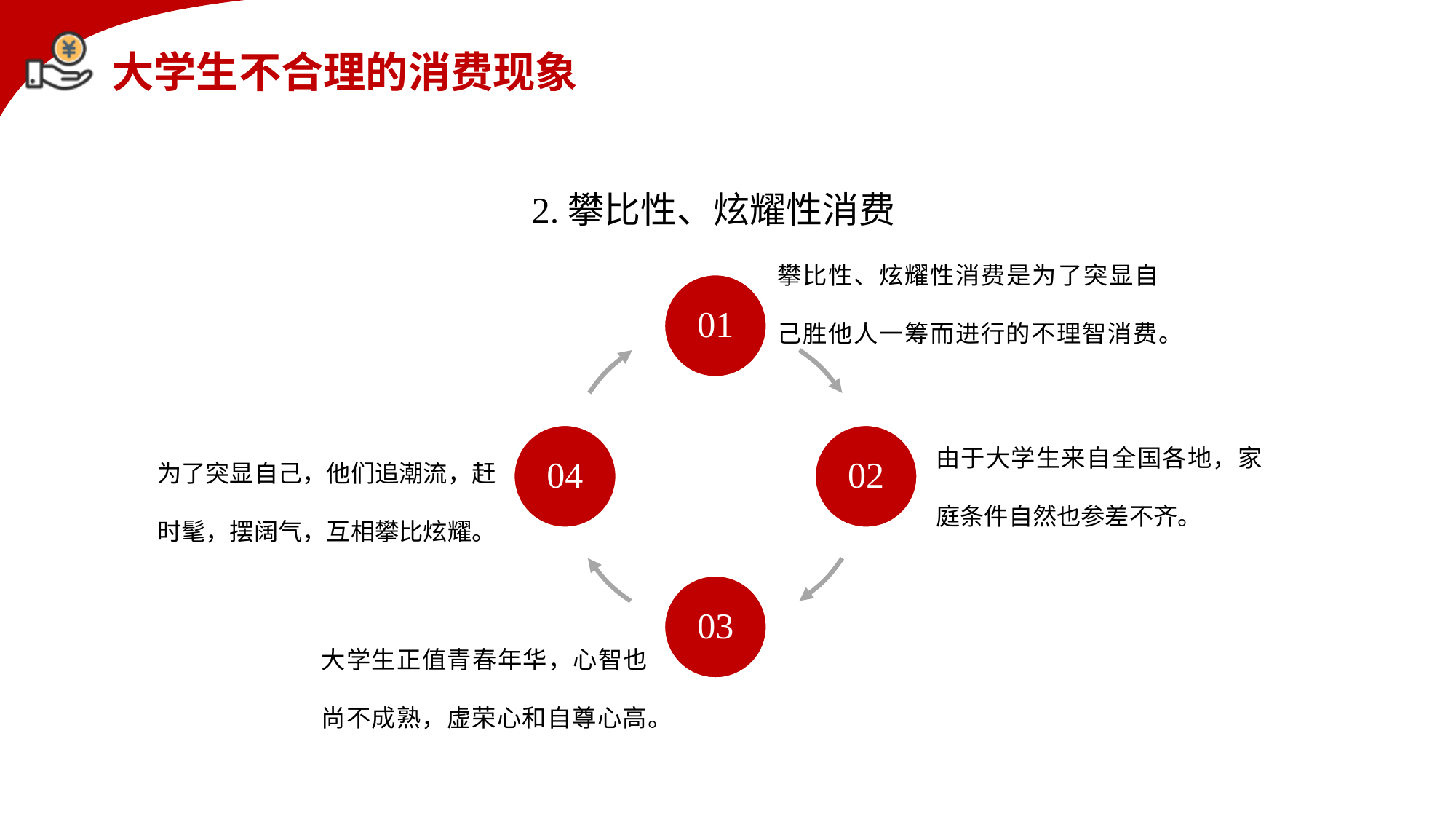

大学生不合理的消费现象
2.攀比性、炫耀性消费
攀比性、炫耀性消费是为了突显自己胜他人一筹而进行的不理智消费。
01

由于大学生来自全国各地，家庭条件自然也参差不齐。
为了突显自己，他们追潮流，赶时髦，摆阔气，互相攀比炫耀。
04
02
03

大学生正值青春年华，心智也尚不成熟，虚荣心和自尊心高。